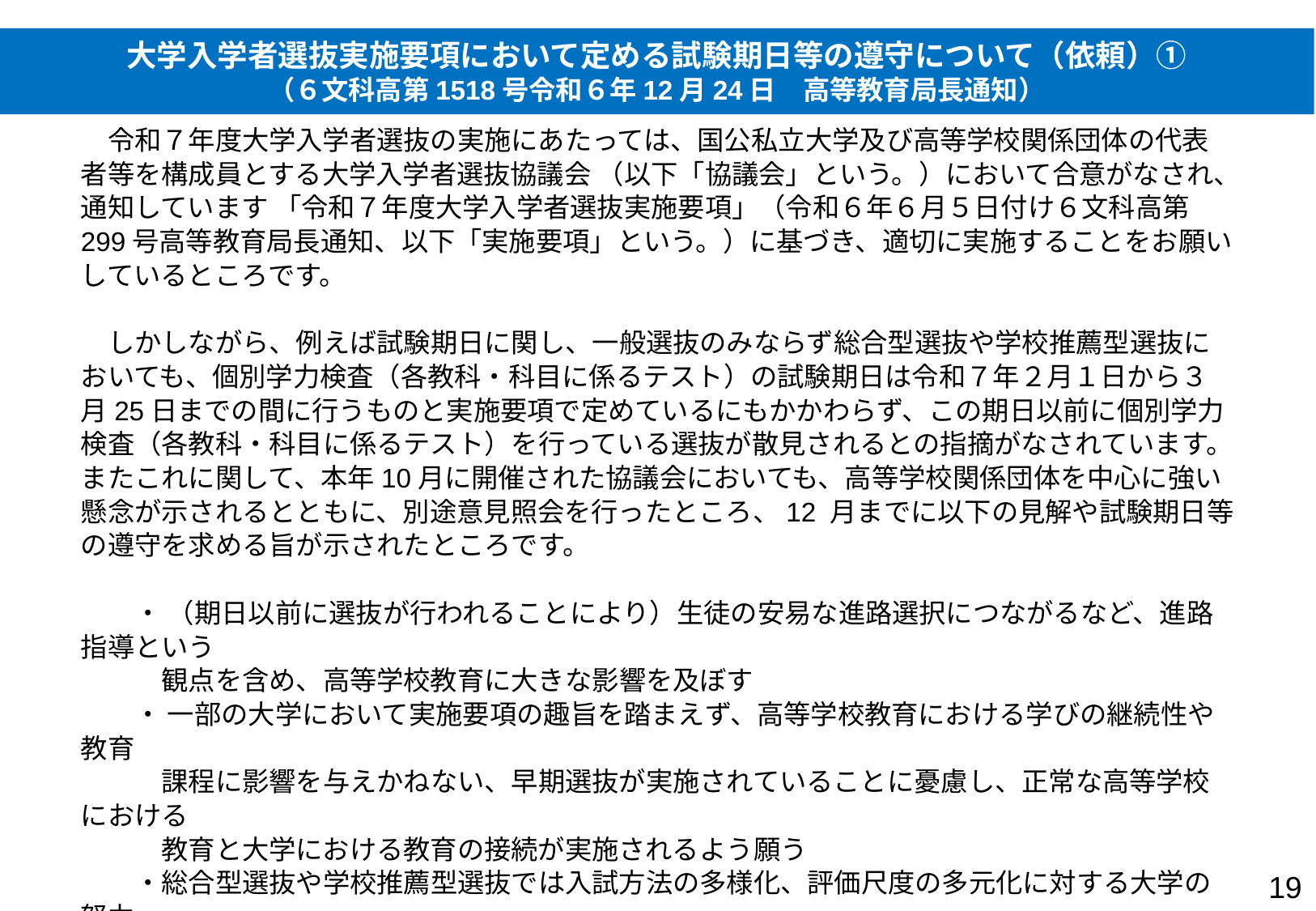

大学入学者選抜実施要項において定める試験期日等の遵守について（依頼）①
（６文科高第1518号令和６年12月24日　高等教育局長通知）
　令和７年度大学入学者選抜の実施にあたっては、国公私立大学及び高等学校関係団体の代表者等を構成員とする大学入学者選抜協議会 （以下「協議会」という。）において合意がなされ、通知しています 「令和７年度大学入学者選抜実施要項」（令和６年６月５日付け６文科高第299号高等教育局長通知、以下「実施要項」という。）に基づき、適切に実施することをお願いしているところです。

　しかしながら、例えば試験期日に関し、一般選抜のみならず総合型選抜や学校推薦型選抜においても、個別学力検査（各教科・科目に係るテスト）の試験期日は令和７年２月１日から３月25日までの間に行うものと実施要項で定めているにもかかわらず、この期日以前に個別学力検査（各教科・科目に係るテスト）を行っている選抜が散見されるとの指摘がなされています。またこれに関して、本年10月に開催された協議会においても、高等学校関係団体を中心に強い懸念が示されるとともに、別途意見照会を行ったところ、12 月までに以下の見解や試験期日等の遵守を求める旨が示されたところです。

　　・ （期日以前に選抜が行われることにより）生徒の安易な進路選択につながるなど、進路指導という
　　　観点を含め、高等学校教育に大きな影響を及ぼす
　　・ 一部の大学において実施要項の趣旨を踏まえず、高等学校教育における学びの継続性や教育
　　　課程に影響を与えかねない、早期選抜が実施されていることに憂慮し、正常な高等学校における
　　　教育と大学における教育の接続が実施されるよう願う
　　・総合型選抜や学校推薦型選抜では入試方法の多様化、評価尺度の多元化に対する大学の努力
　　　の一環であり、選考に当たり丁寧な資料の見取りとそれに係る時間を相応に要することから、
　　　一般選抜に比して早期に実施されているものと理解
　　・現行の実施要項に基づけば、各大学はアドミッション・ポリシーに基づいて大学入学者選抜を実
　　　施するものであり、少子化によって減少する学生を他大学に先駆けて確保することが目的ではな
　　　いはず
19